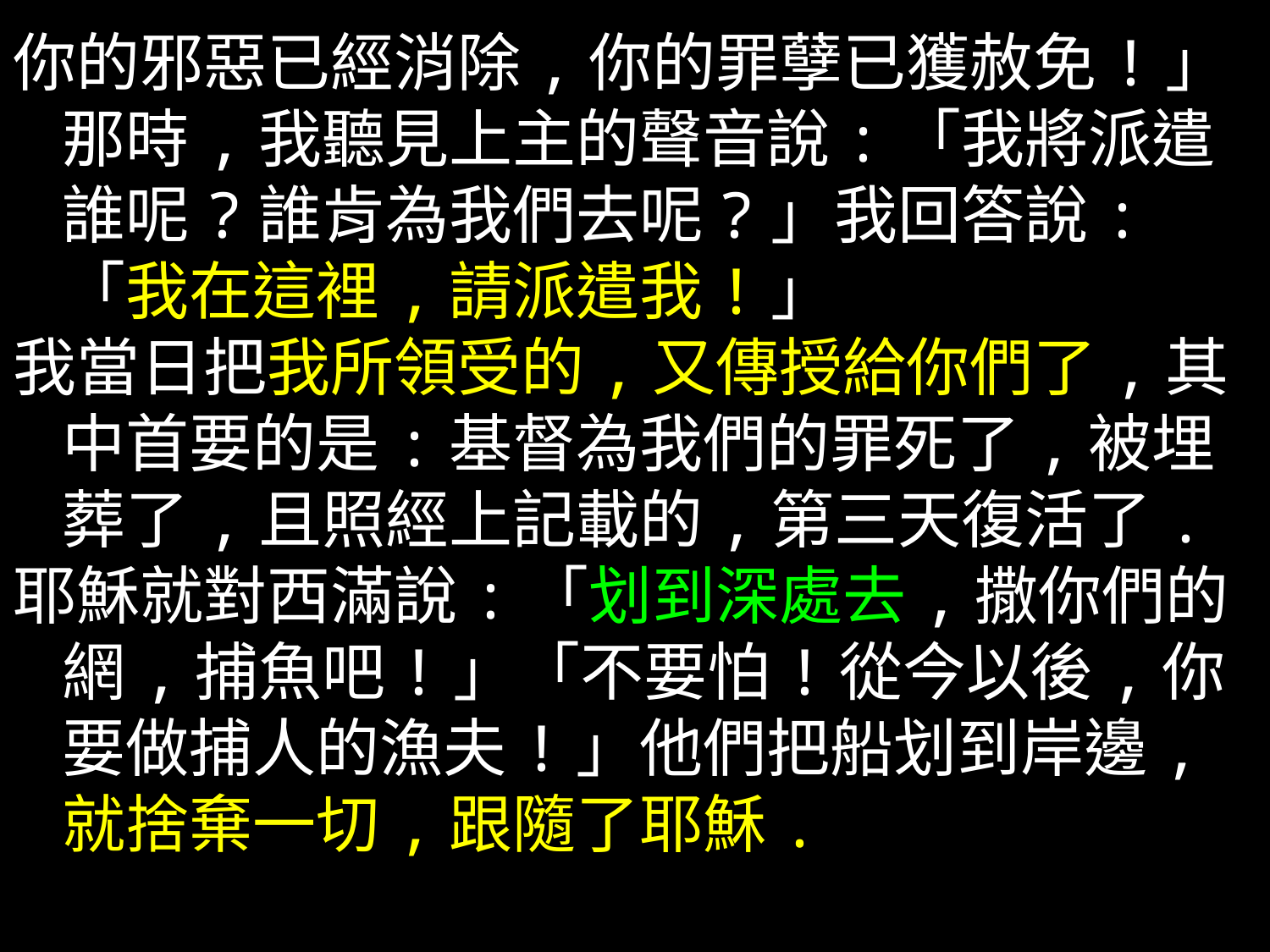

你的邪惡已經消除,你的罪孽已獲赦免!」那時,我聽見上主的聲音說:「我將派遣誰呢?誰肯為我們去呢?」我回答說:「我在這裡,請派遣我!」
我當日把我所領受的,又傳授給你們了,其中首要的是:基督為我們的罪死了,被埋葬了,且照經上記載的,第三天復活了.
耶穌就對西滿說:「划到深處去,撒你們的網,捕魚吧!」「不要怕!從今以後,你要做捕人的漁夫!」他們把船划到岸邊,就捨棄一切,跟隨了耶穌.